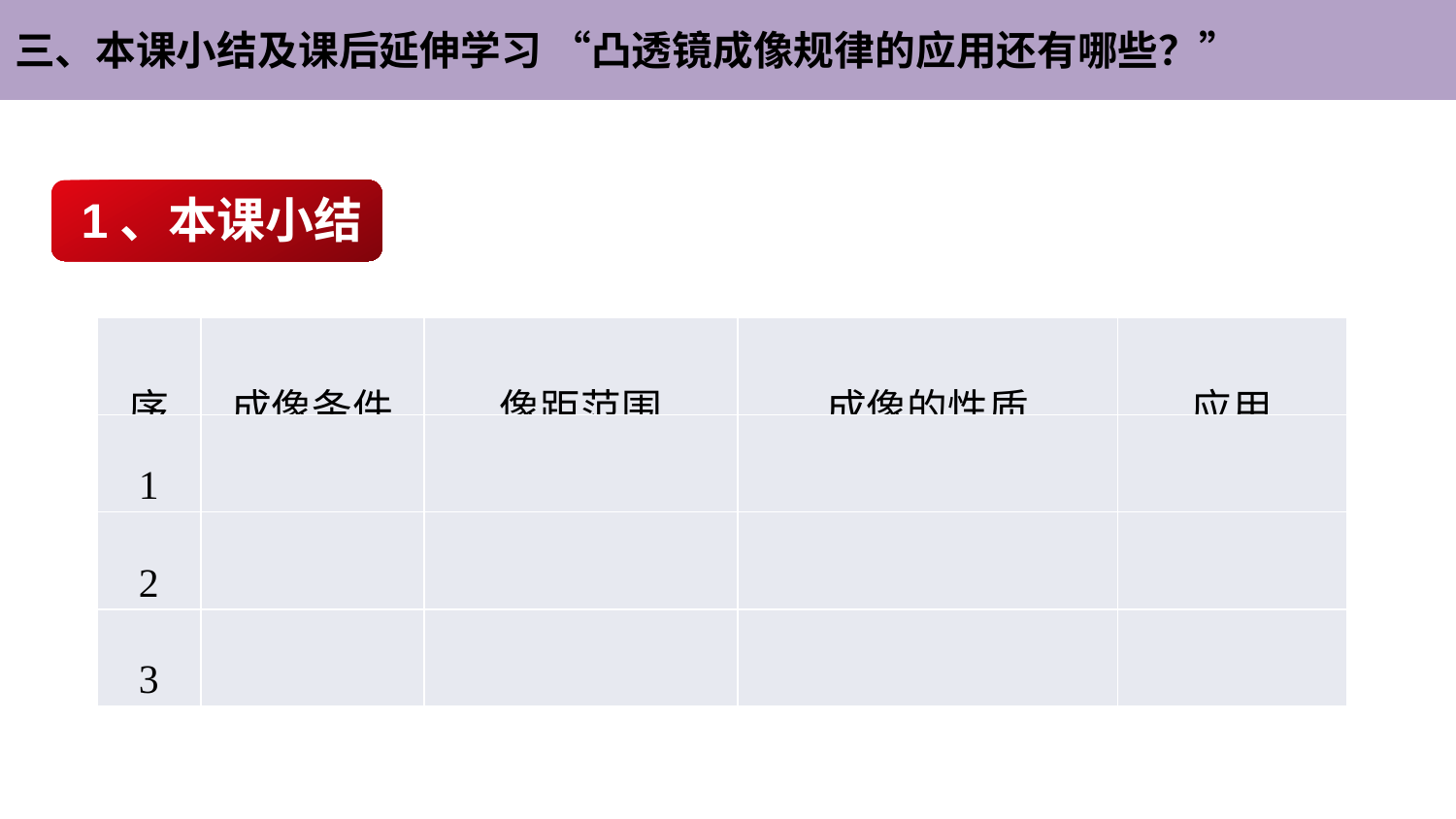

三、本课小结及课后延伸学习 “凸透镜成像规律的应用还有哪些？”

1、本课小结
| 序 | 成像条件 | 像距范围 | 成像的性质 | 应用 |
| --- | --- | --- | --- | --- |
| 1 |  |  |  |  |
| 2 |  |  |  |  |
| 3 |  |  |  |  |